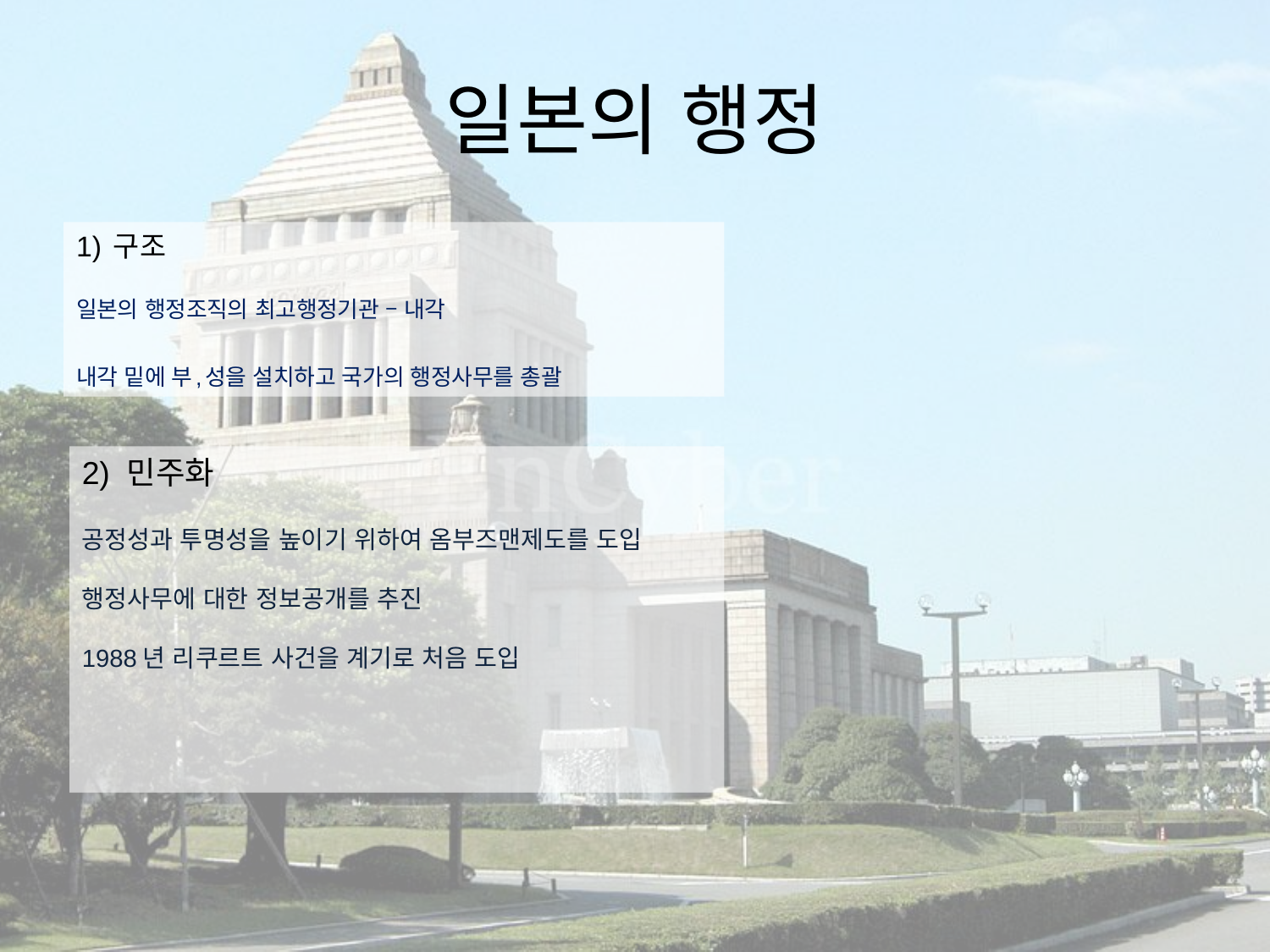

# 일본의 행정
1) 구조

일본의 행정조직의 최고행정기관 – 내각

내각 밑에 부,성을 설치하고 국가의 행정사무를 총괄

2) 민주화

공정성과 투명성을 높이기 위하여 옴부즈맨제도를 도입

행정사무에 대한 정보공개를 추진

1988년 리쿠르트 사건을 계기로 처음 도입